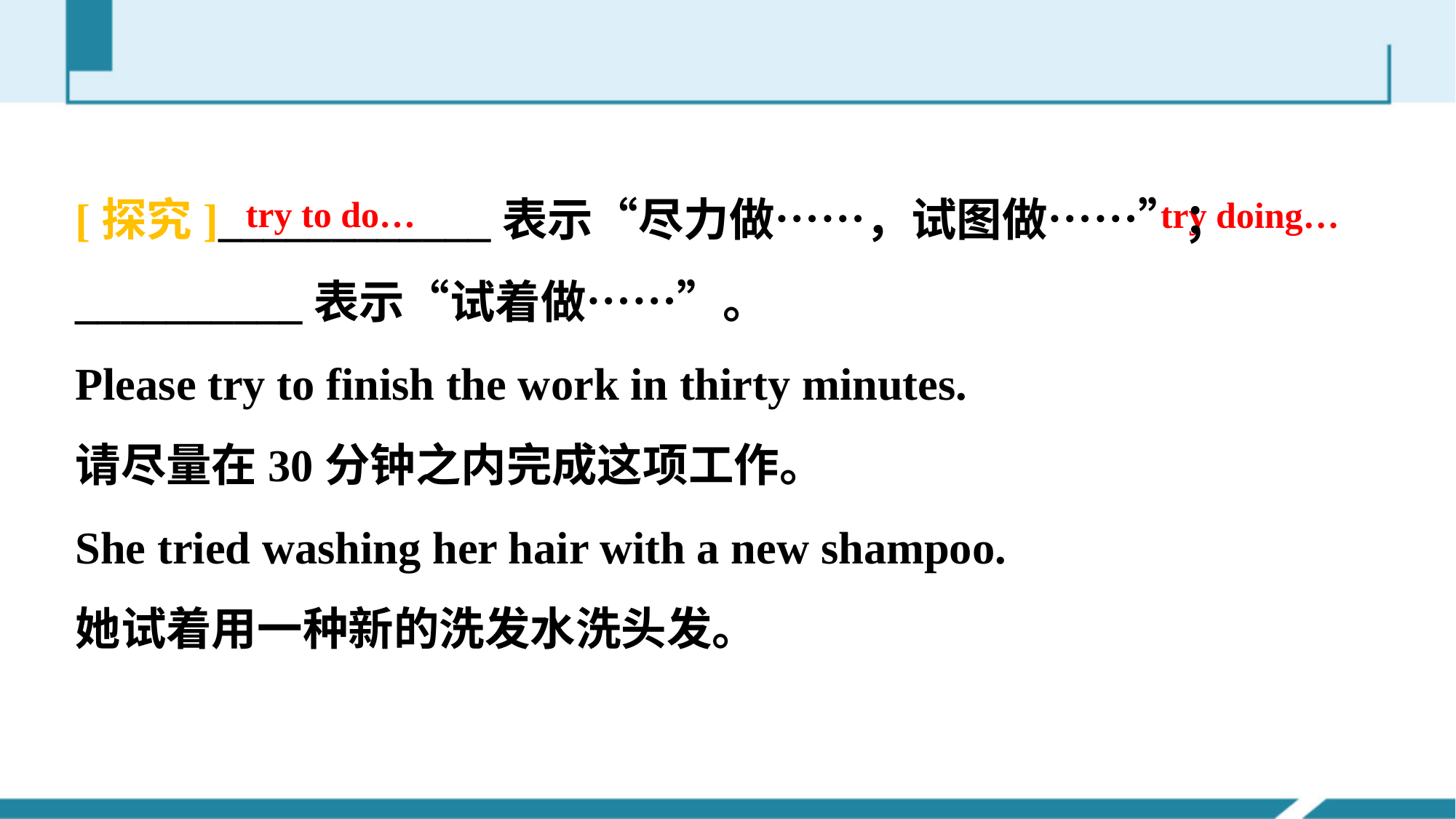

[探究]____________表示“尽力做……，试图做……”；__________表示“试着做……”。
Please try to finish the work in thirty minutes.
请尽量在30分钟之内完成这项工作。
She tried washing her hair with a new shampoo.
她试着用一种新的洗发水洗头发。
try to do…
try doing…